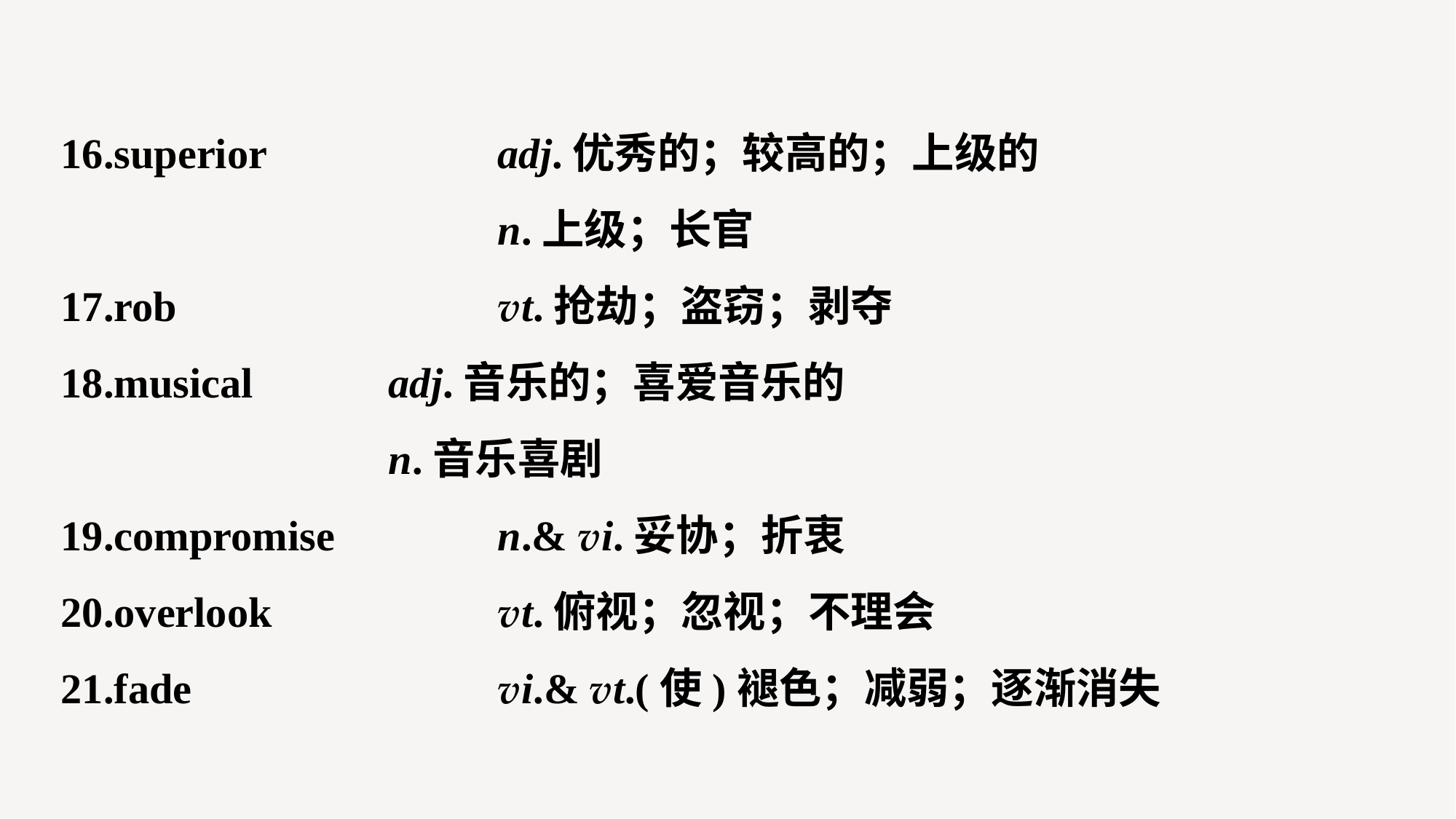

16.superior 			adj.优秀的；较高的；上级的
				n.上级；长官
17.rob 			vt.抢劫；盗窃；剥夺
18.musical 		adj.音乐的；喜爱音乐的
			n.音乐喜剧
19.compromise 		n.& vi.妥协；折衷
20.overlook 		vt.俯视；忽视；不理会
21.fade 			vi.& vt.(使)褪色；减弱；逐渐消失